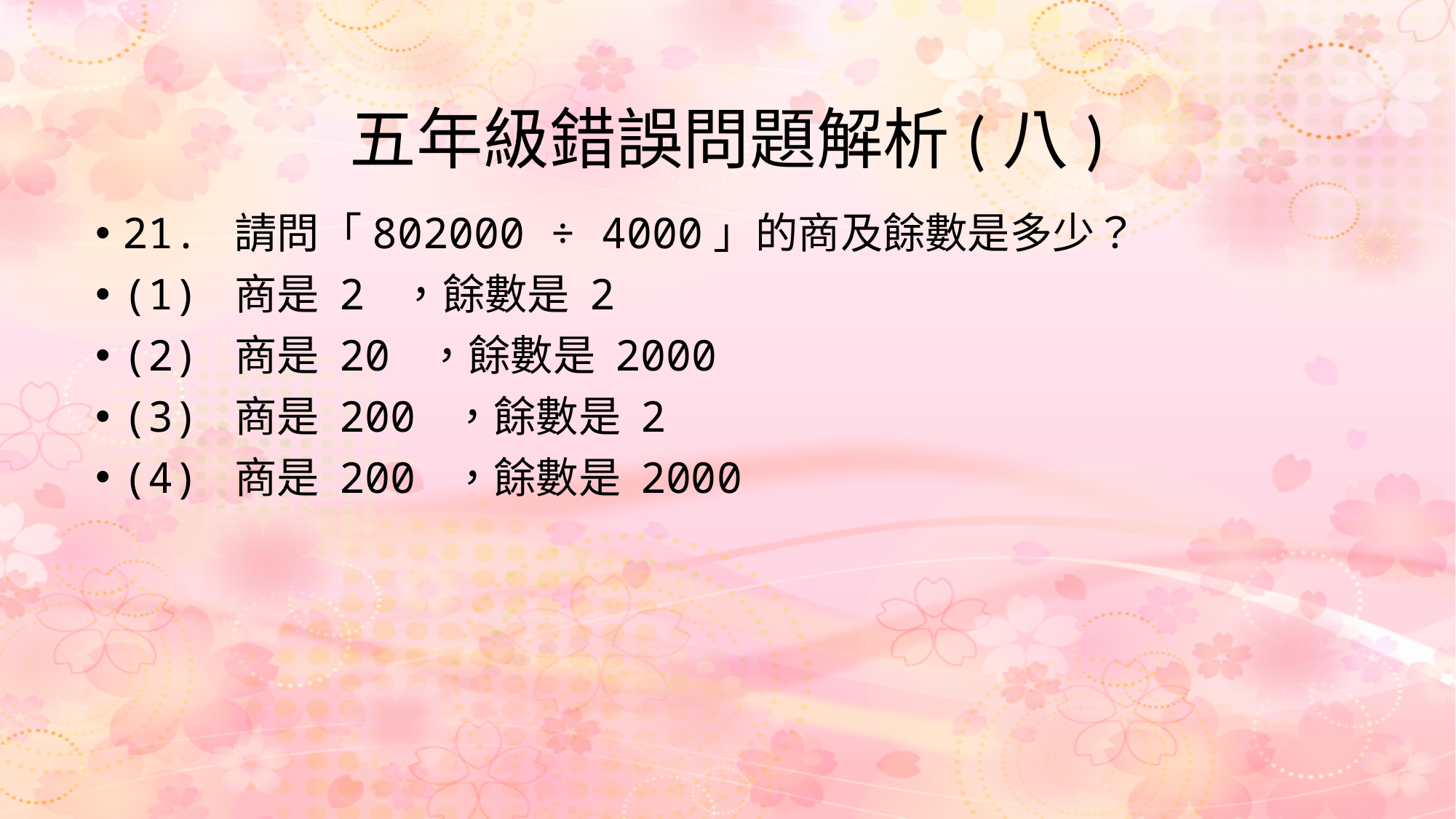

# 五年級錯誤問題解析(八)
21. 請問「802000 ÷ 4000」的商及餘數是多少？
(1) 商是 2 ，餘數是 2
(2) 商是 20 ，餘數是 2000
(3) 商是 200 ，餘數是 2
(4) 商是 200 ，餘數是 2000